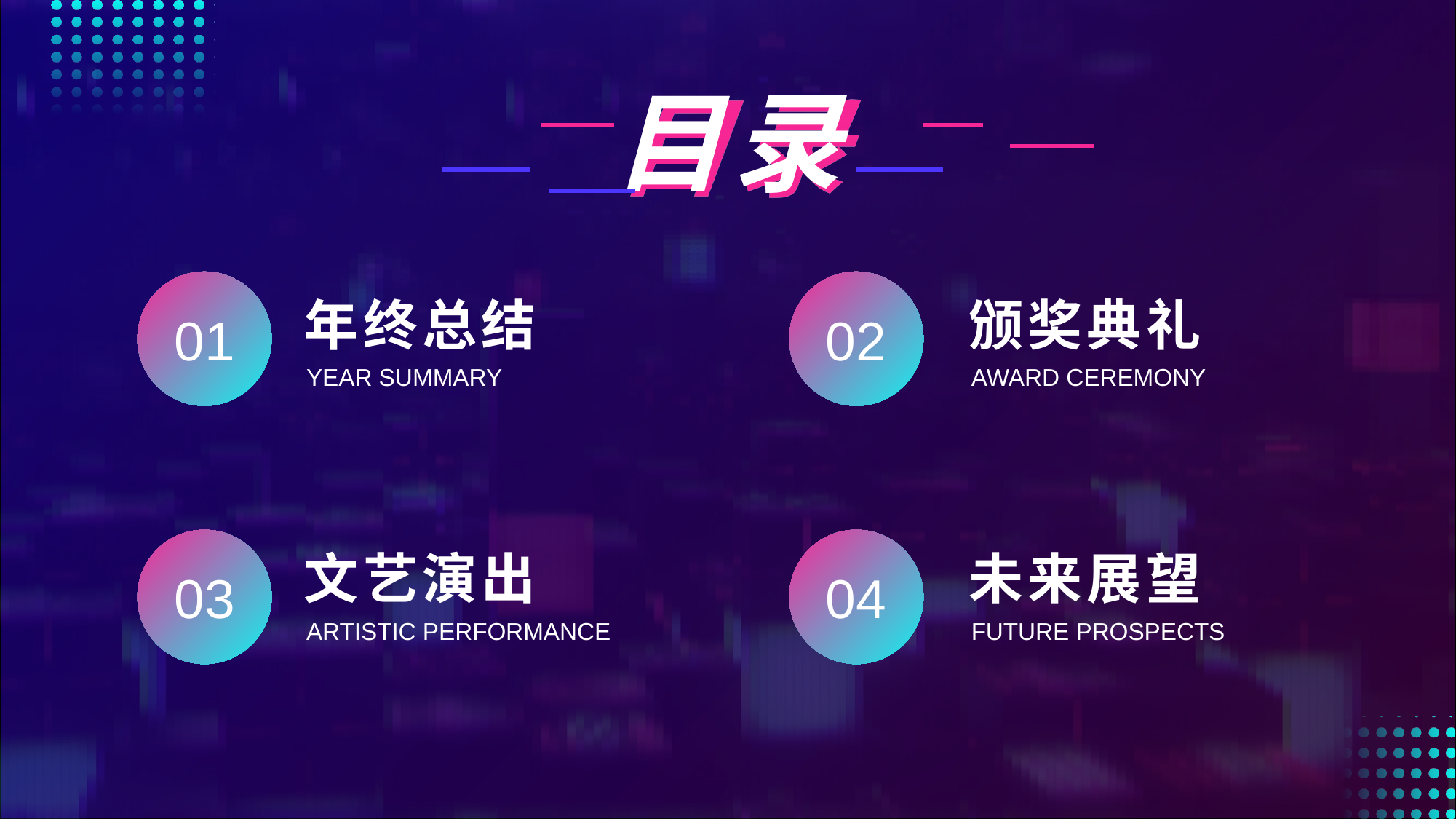

01
02
年终总结
颁奖典礼

YEAR SUMMARY
AWARD CEREMONY
03
04
文艺演出
未来展望

ARTISTIC PERFORMANCE
FUTURE PROSPECTS